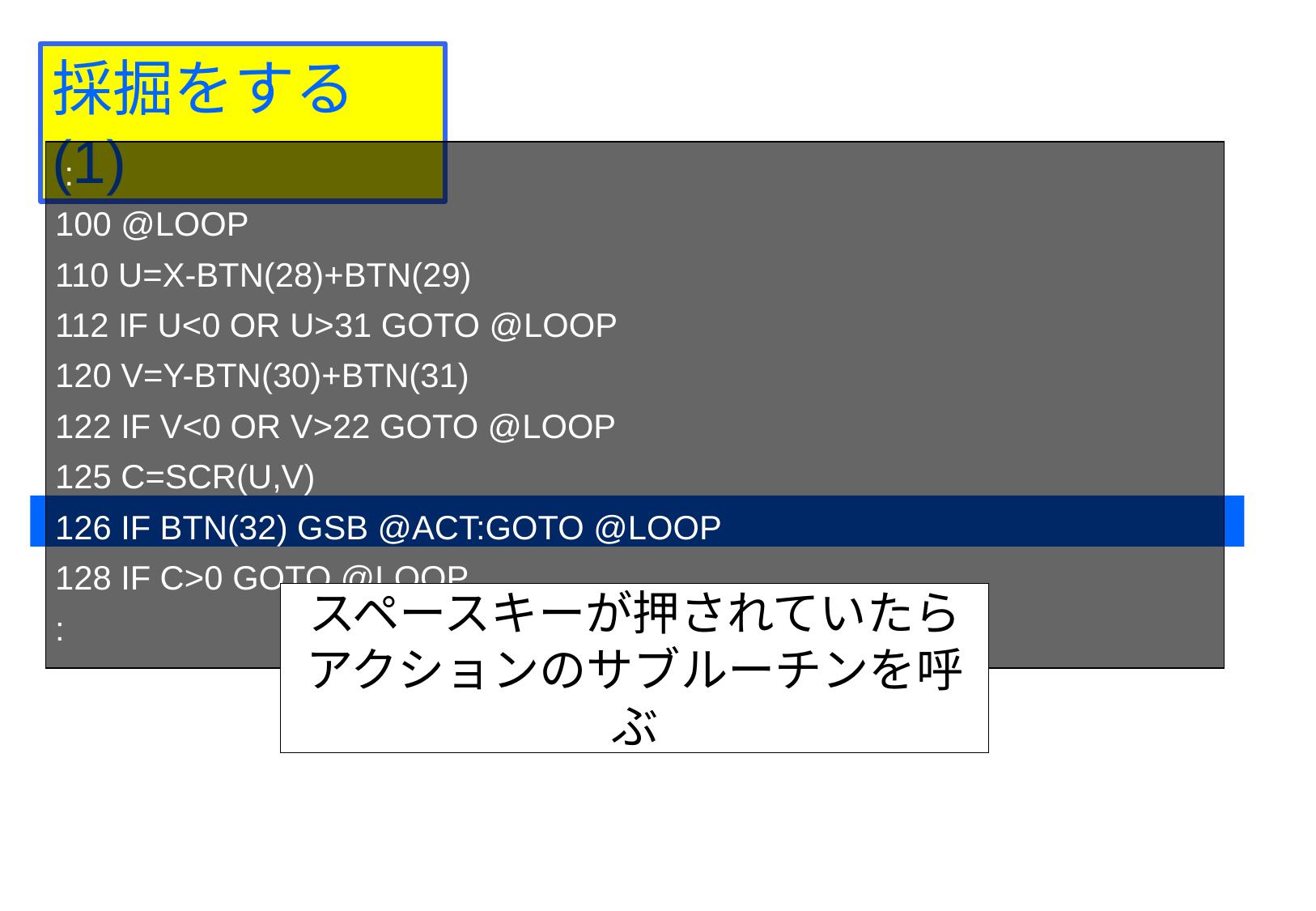

採掘をする(1)
 :
100 @LOOP
110 U=X-BTN(28)+BTN(29)
112 IF U<0 OR U>31 GOTO @LOOP
120 V=Y-BTN(30)+BTN(31)
122 IF V<0 OR V>22 GOTO @LOOP
125 C=SCR(U,V)
126 IF BTN(32) GSB @ACT:GOTO @LOOP
128 IF C>0 GOTO @LOOP
:

スペースキーが押されていたら
アクションのサブルーチンを呼ぶ